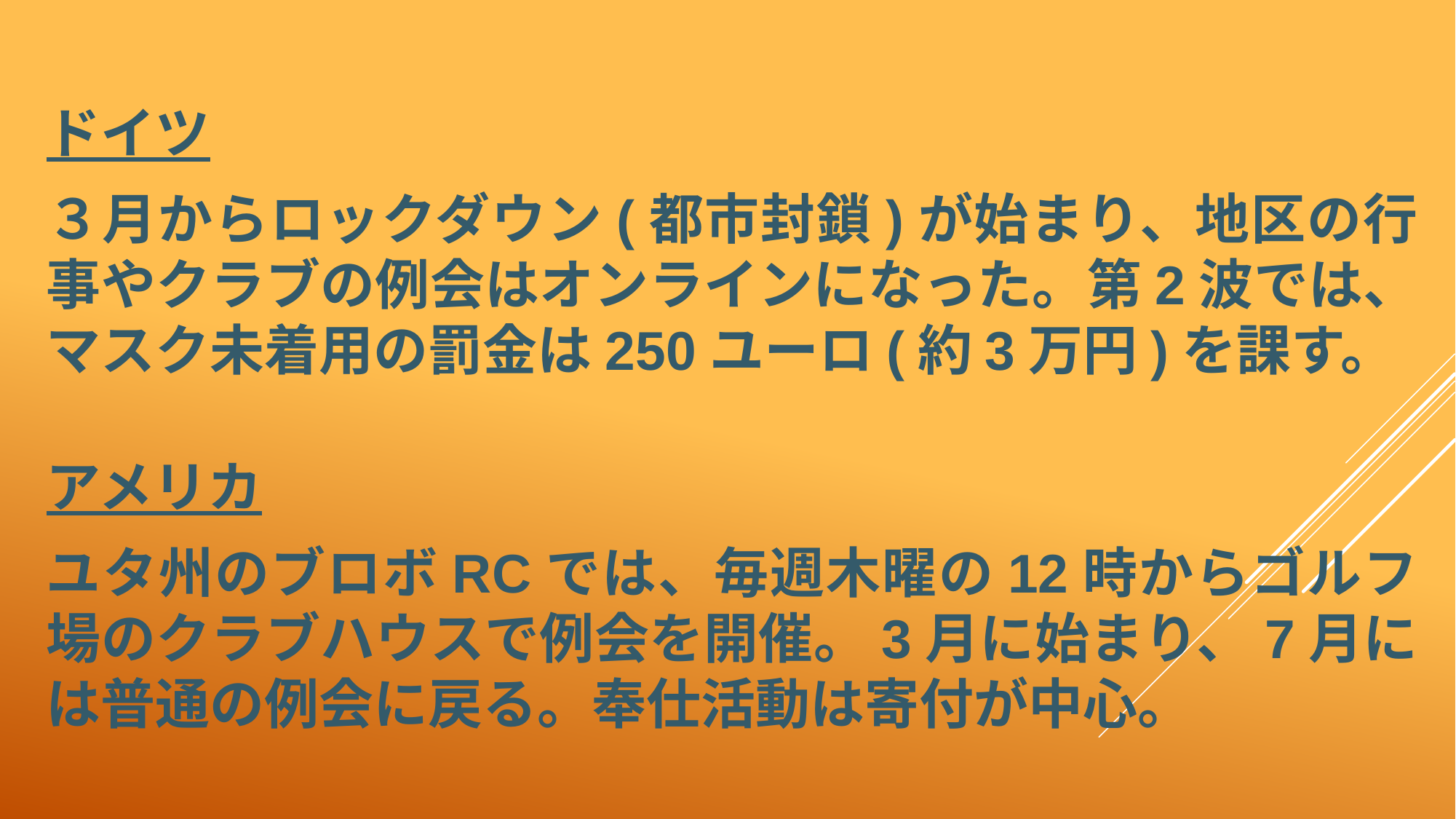

ドイツ
３月からロックダウン(都市封鎖)が始まり、地区の行事やクラブの例会はオンラインになった。第2波では、マスク未着用の罰金は250ユーロ(約3万円)を課す。

アメリカ
ユタ州のブロボRCでは、毎週木曜の12時からゴルフ場のクラブハウスで例会を開催。3月に始まり、7月には普通の例会に戻る。奉仕活動は寄付が中心。